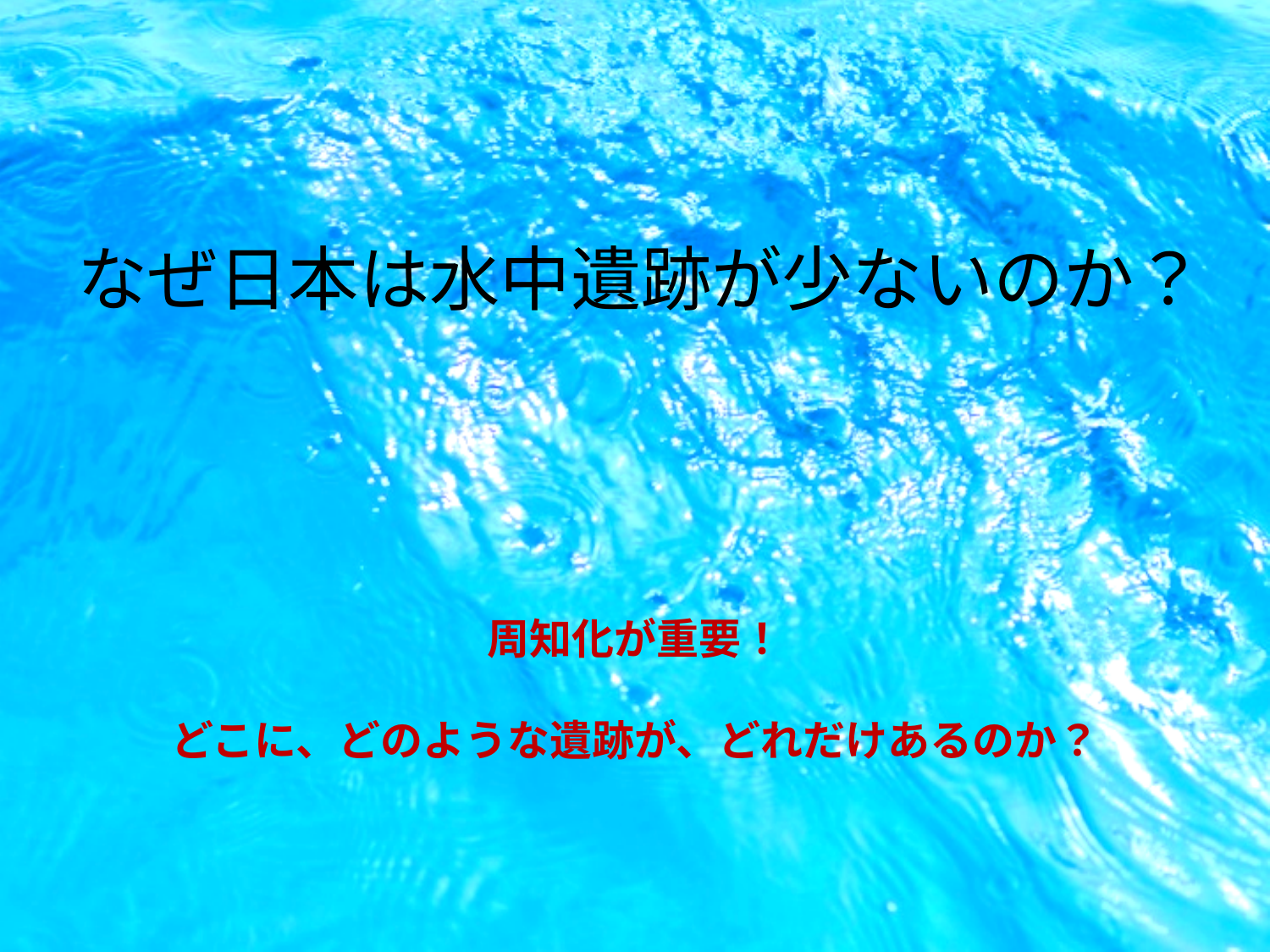

# なぜ日本は水中遺跡が少ないのか？
周知化が重要！

どこに、どのような遺跡が、どれだけあるのか？